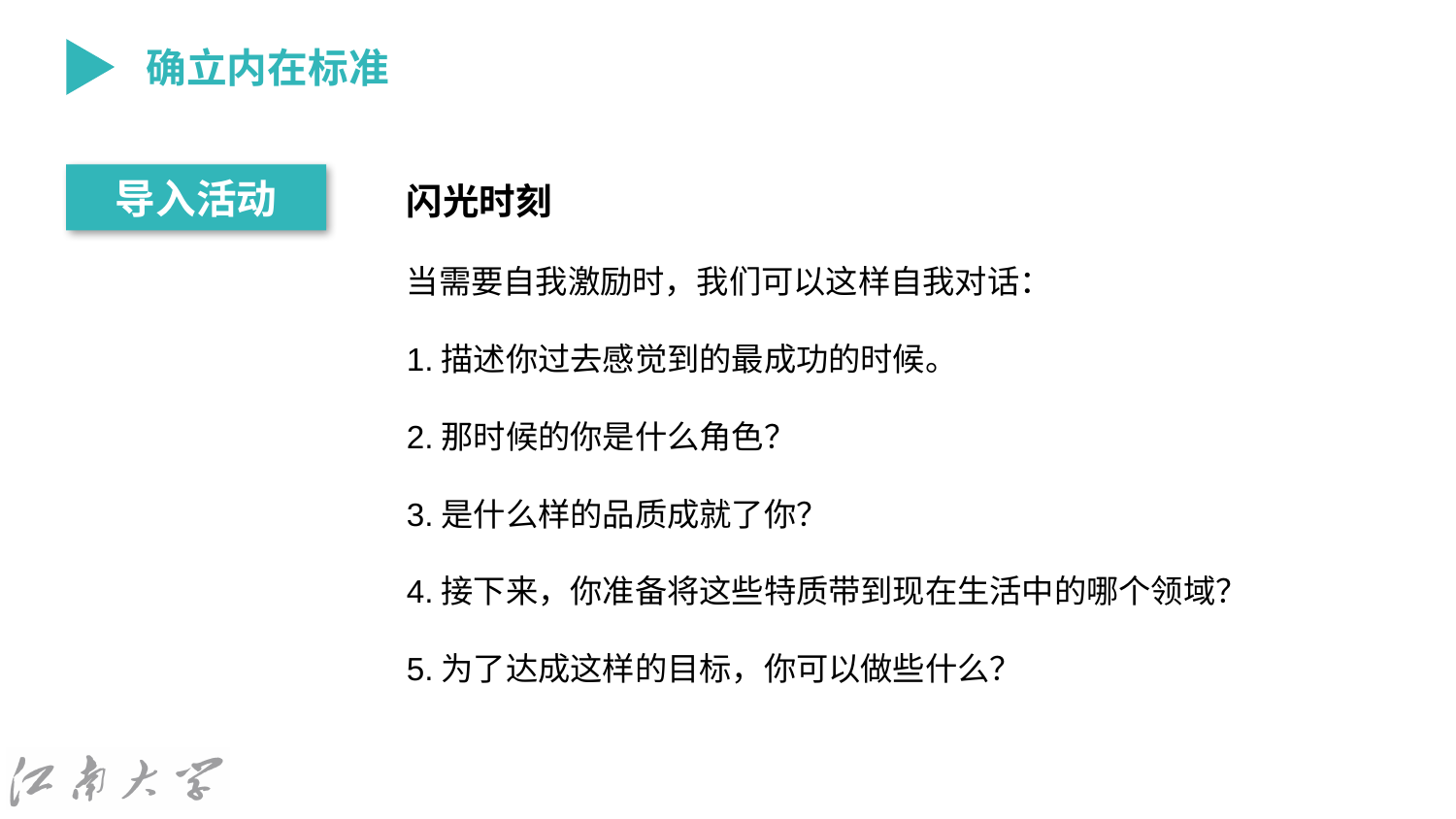

确立内在标准

闪光时刻
当需要自我激励时，我们可以这样自我对话：
1.描述你过去感觉到的最成功的时候。
2.那时候的你是什么角色？
3.是什么样的品质成就了你？
4.接下来，你准备将这些特质带到现在生活中的哪个领域？
5.为了达成这样的目标，你可以做些什么？
导入活动